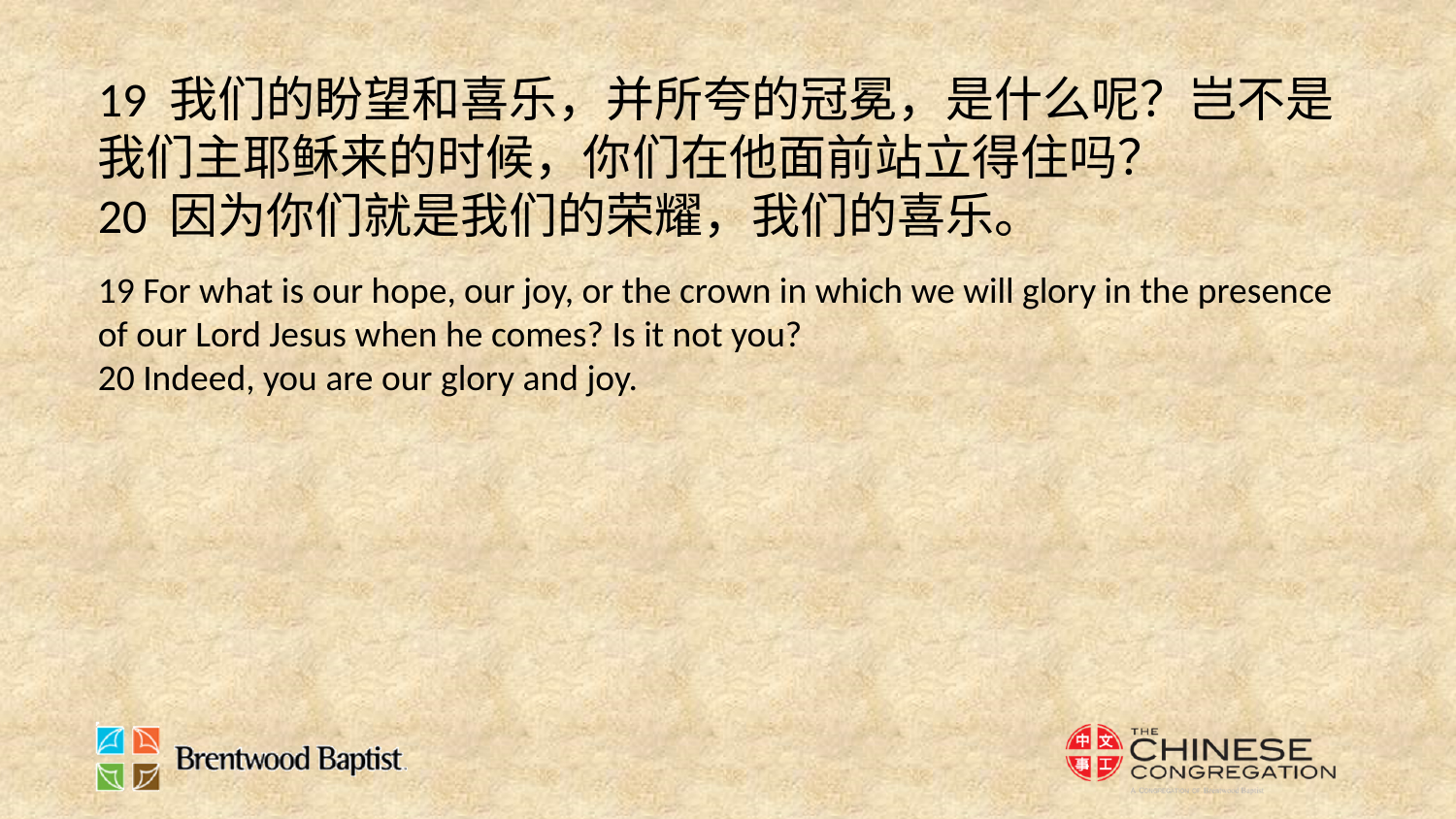

19 我们的盼望和喜乐，并所夸的冠冕，是什么呢？岂不是我们主耶稣来的时候，你们在他面前站立得住吗？
20 因为你们就是我们的荣耀，我们的喜乐。

19 For what is our hope, our joy, or the crown in which we will glory in the presence of our Lord Jesus when he comes? Is it not you?
20 Indeed, you are our glory and joy.